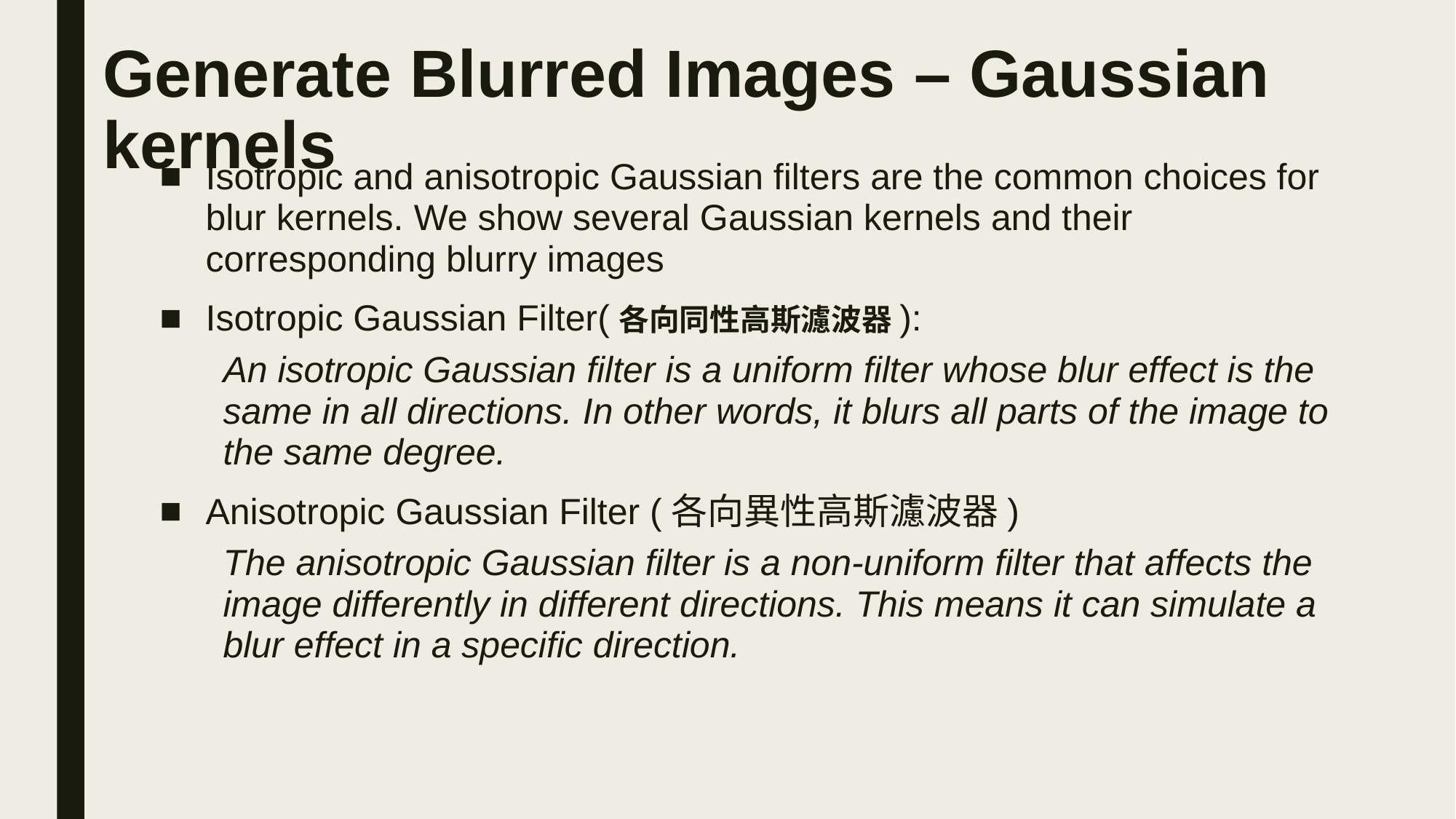

# Generate Blurred Images – Gaussian kernels
Isotropic and anisotropic Gaussian filters are the common choices for blur kernels. We show several Gaussian kernels and their corresponding blurry images
Isotropic Gaussian Filter(各向同性高斯濾波器):
An isotropic Gaussian filter is a uniform filter whose blur effect is the same in all directions. In other words, it blurs all parts of the image to the same degree.
Anisotropic Gaussian Filter (各向異性高斯濾波器)
The anisotropic Gaussian filter is a non-uniform filter that affects the image differently in different directions. This means it can simulate a blur effect in a specific direction.